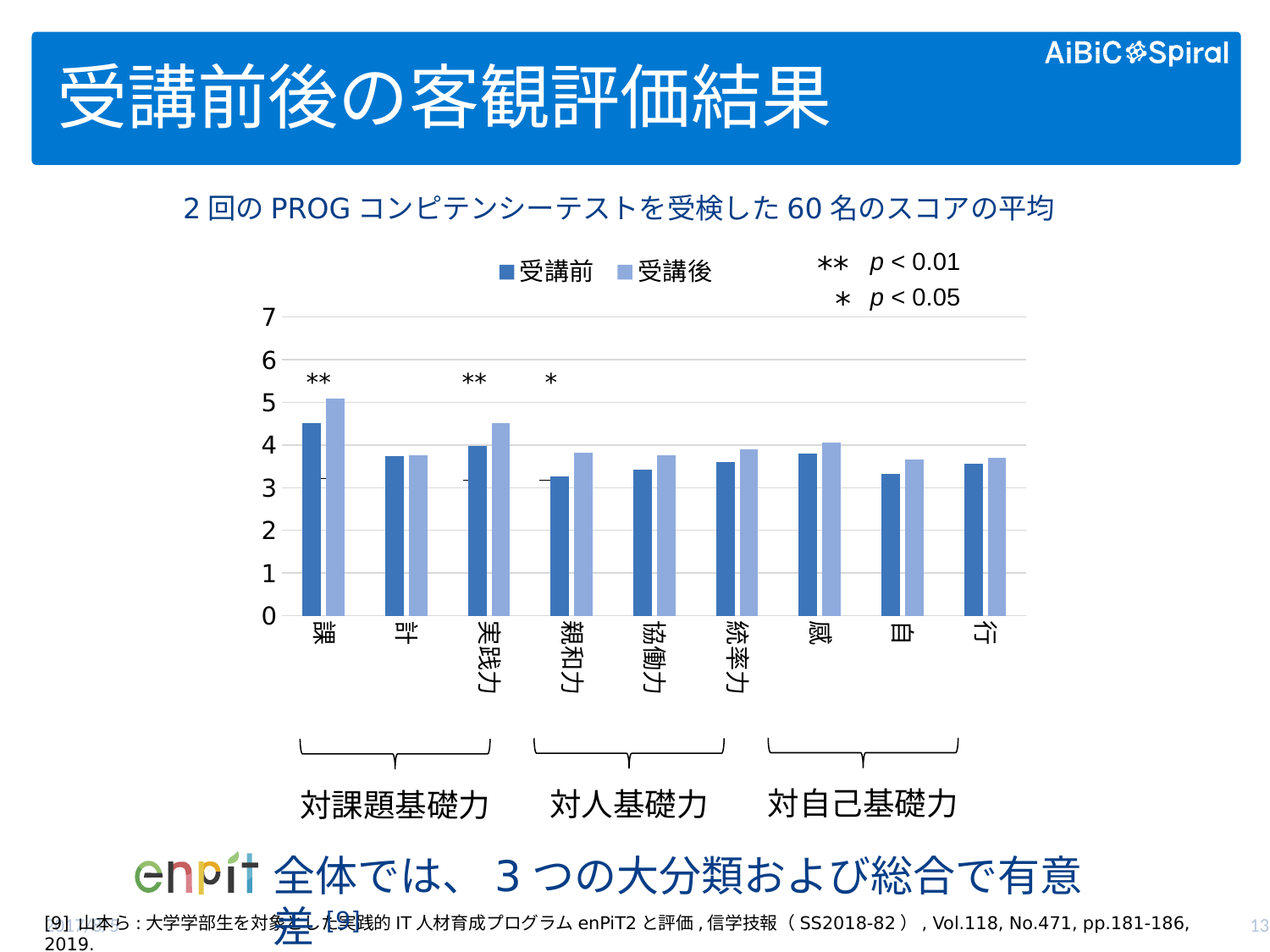

# 受講前後の客観評価結果
2回のPROGコンピテンシーテストを受検した60名のスコアの平均
p < 0.01
**
p < 0.05
*

### Chart

| Category | 受講前 | 受講後 |
|---|---|---|
| 課題発見力 | 4.516666666666667 | 5.083333333333333 |
| 計画立案力 | 3.7333333333333334 | 3.7666666666666666 |
| 実践力 | 3.9833333333333334 | 4.516666666666667 |
| 親和力 | 3.2666666666666666 | 3.816666666666667 |
| 協働力 | 3.4166666666666665 | 3.7666666666666666 |
| 統率力 | 3.6 | 3.9 |
| 感情制御力 | 3.8 | 4.05 |
| 自信創出力 | 3.316666666666667 | 3.6666666666666665 |
| 行動持続力 | 3.566666666666667 | 3.7 |
**
**
*

対自己基礎力
対人基礎力
対課題基礎力
全体では、3つの大分類および総合で有意差[9]

[9] 山本ら:大学学部生を対象とした実践的IT人材育成プログラムenPiT2と評価,信学技報（SS2018-82）, Vol.118, No.471, pp.181-186, 2019.